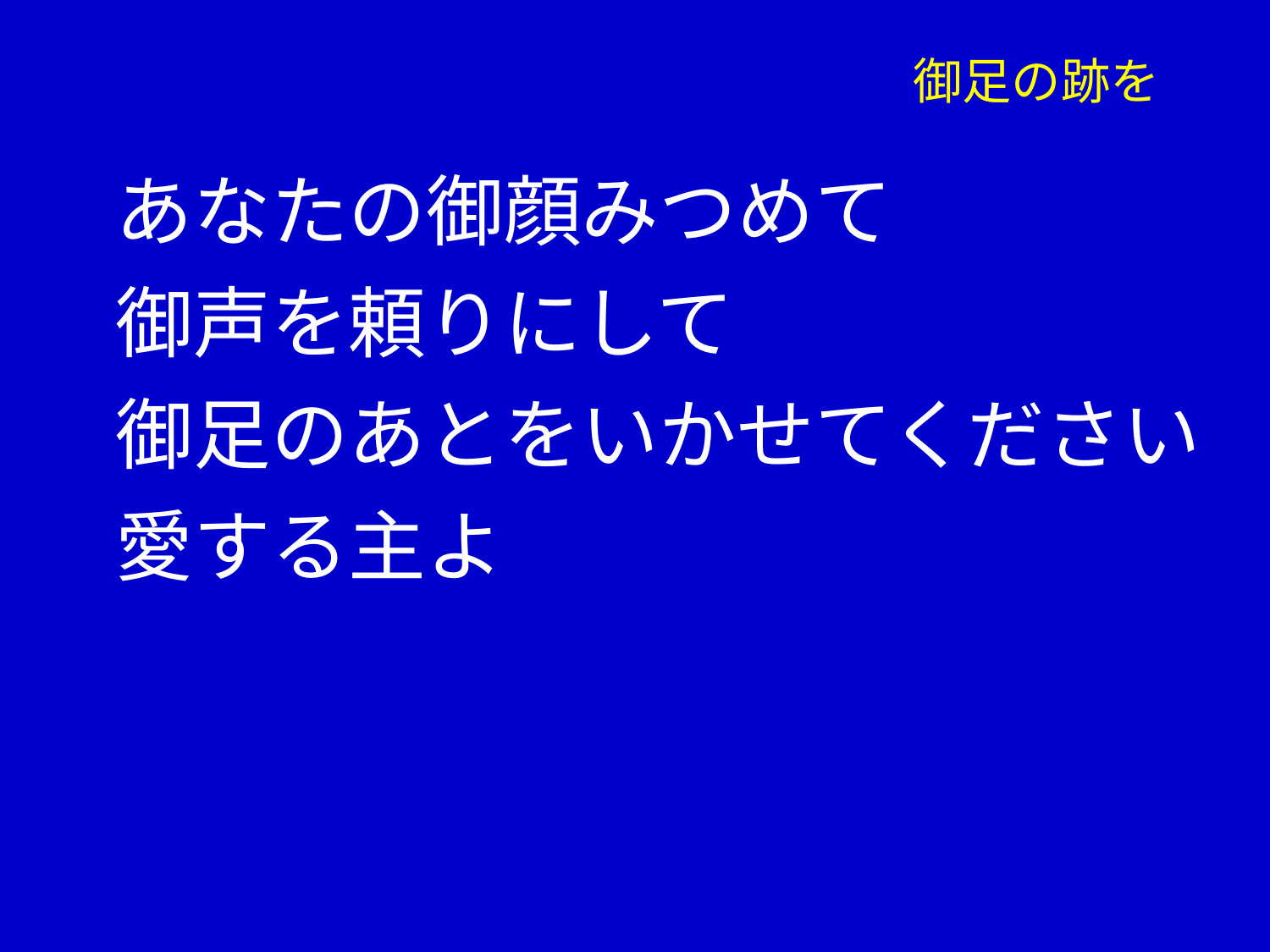

# 御足の跡を
あなたの御顔みつめて
御声を頼りにして
御足のあとをいかせてください
愛する主よ